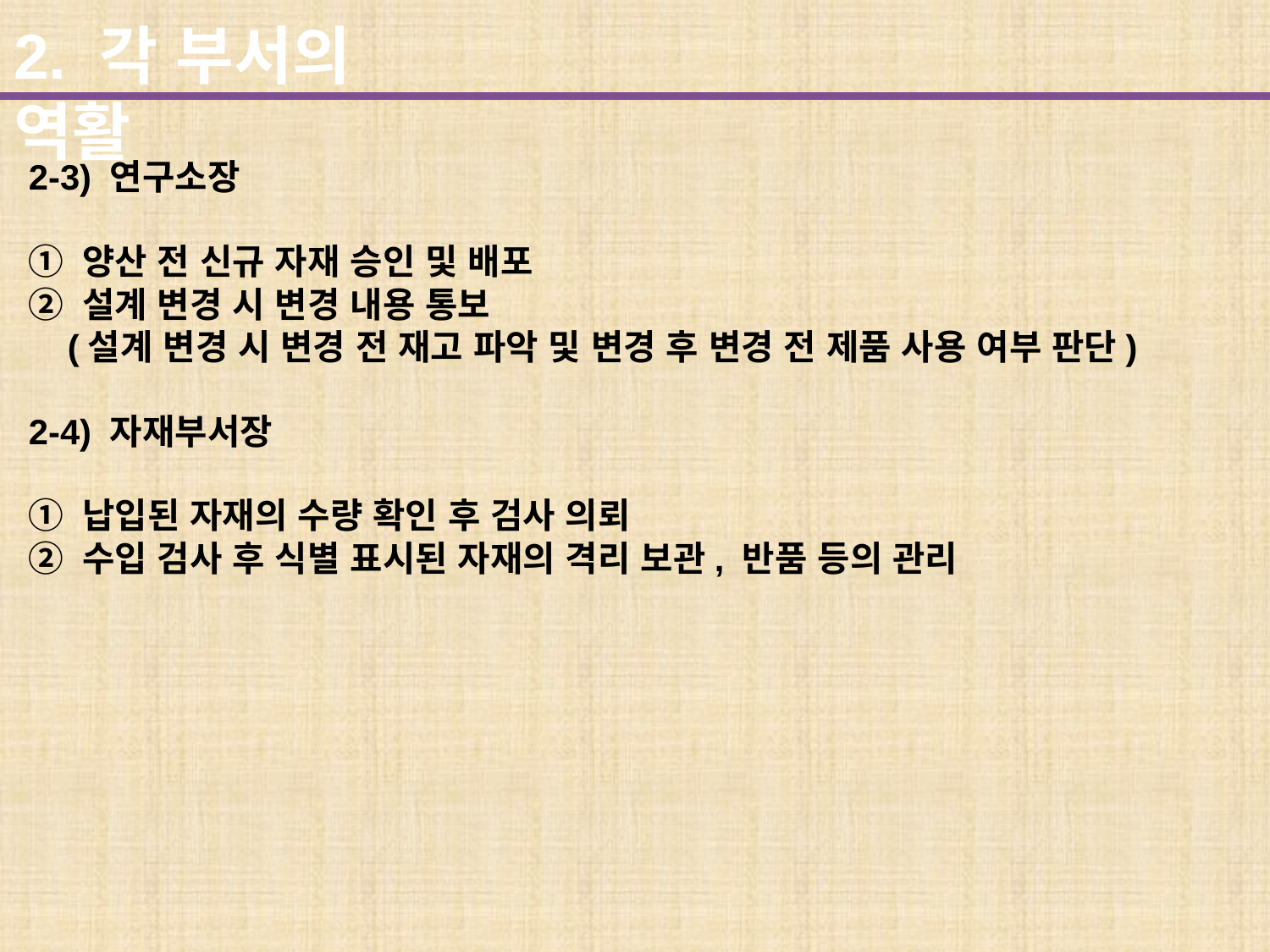

2. 각 부서의 역활
2-3) 연구소장

① 양산 전 신규 자재 승인 및 배포
② 설계 변경 시 변경 내용 통보
    (설계 변경 시 변경 전 재고 파악 및 변경 후 변경 전 제품 사용 여부 판단)

2-4) 자재부서장

① 납입된 자재의 수량 확인 후 검사 의뢰
② 수입 검사 후 식별 표시된 자재의 격리 보관, 반품 등의 관리